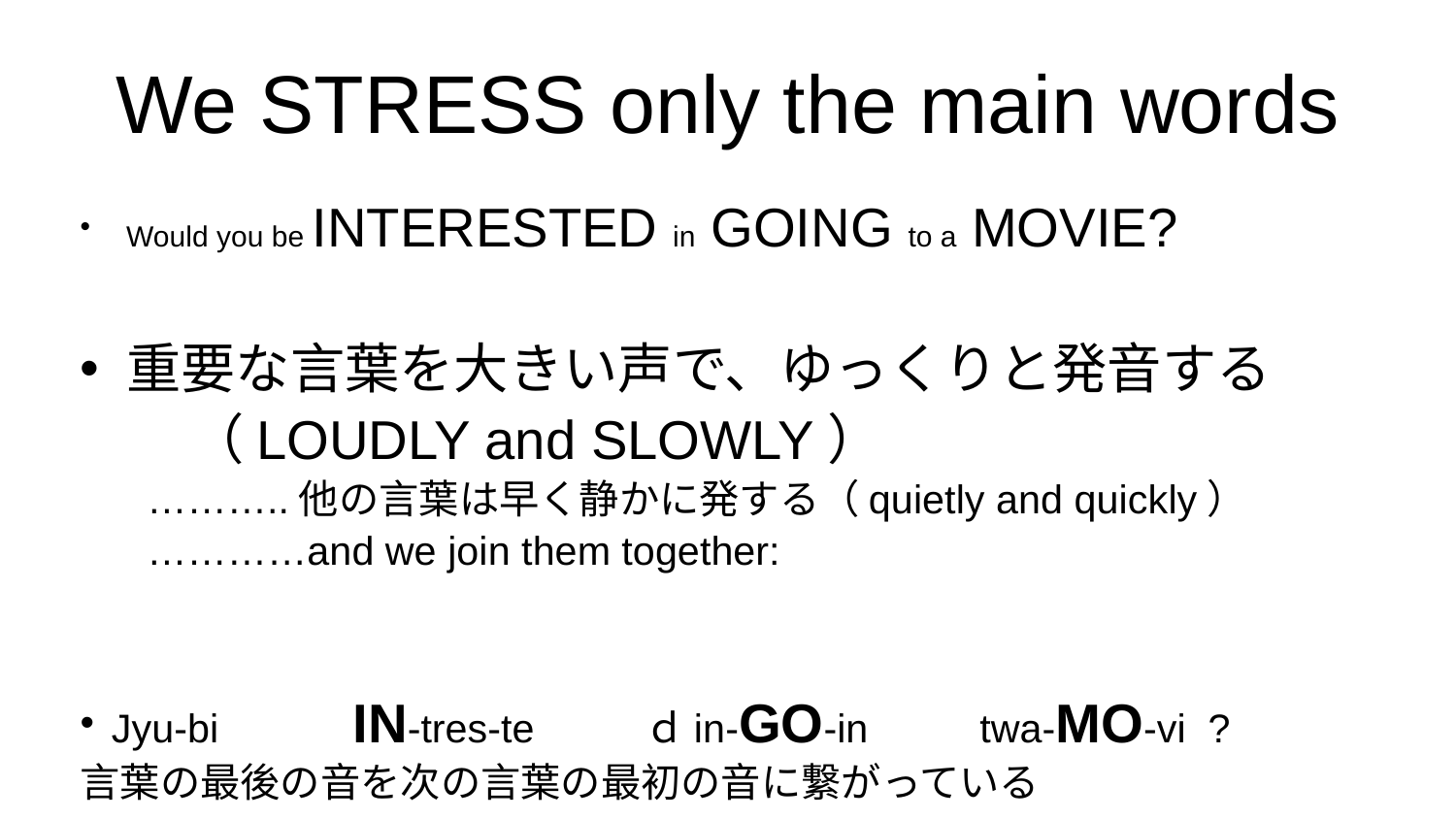

# We STRESS only the main words
Would you be INTERESTED in GOING to a MOVIE?

重要な言葉を大きい声で、ゆっくりと発音する
　　（LOUDLY and SLOWLY）
      ………..他の言葉は早く静かに発する（quietly and quickly）
      …………and we join them together:

Jyu-bi            IN-tres-te         ｄin-GO-in          twa-MO-vi  ?
言葉の最後の音を次の言葉の最初の音に繋がっている